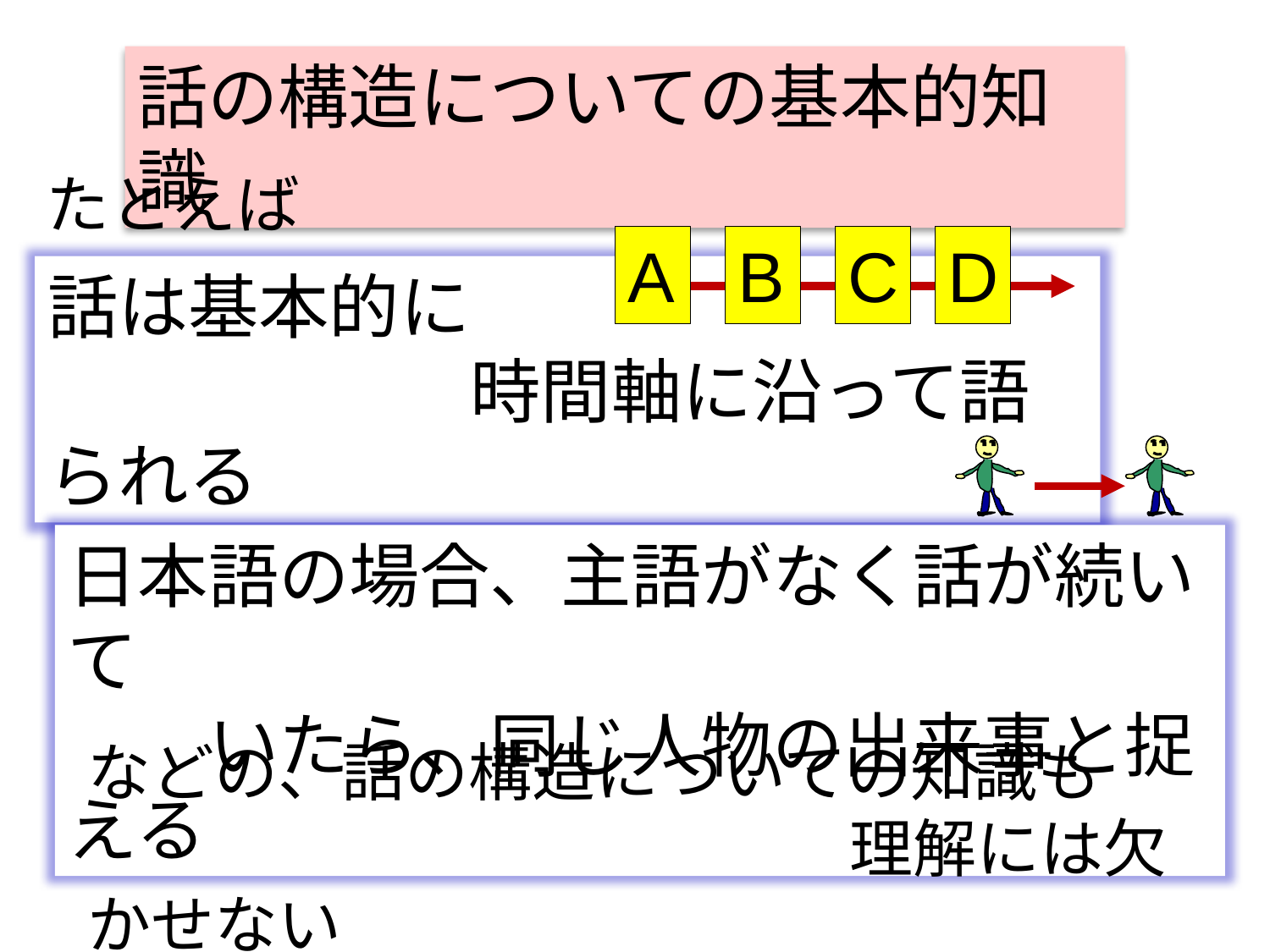

話の構造についての基本的知識
たとえば
A
B
C
D
話は基本的に
　　　　　　時間軸に沿って語られる

日本語の場合、主語がなく話が続いて
　　いたら、同じ人物の出来事と捉える
などの、話の構造についての知識も
　　　　　　　　　　　　理解には欠かせない